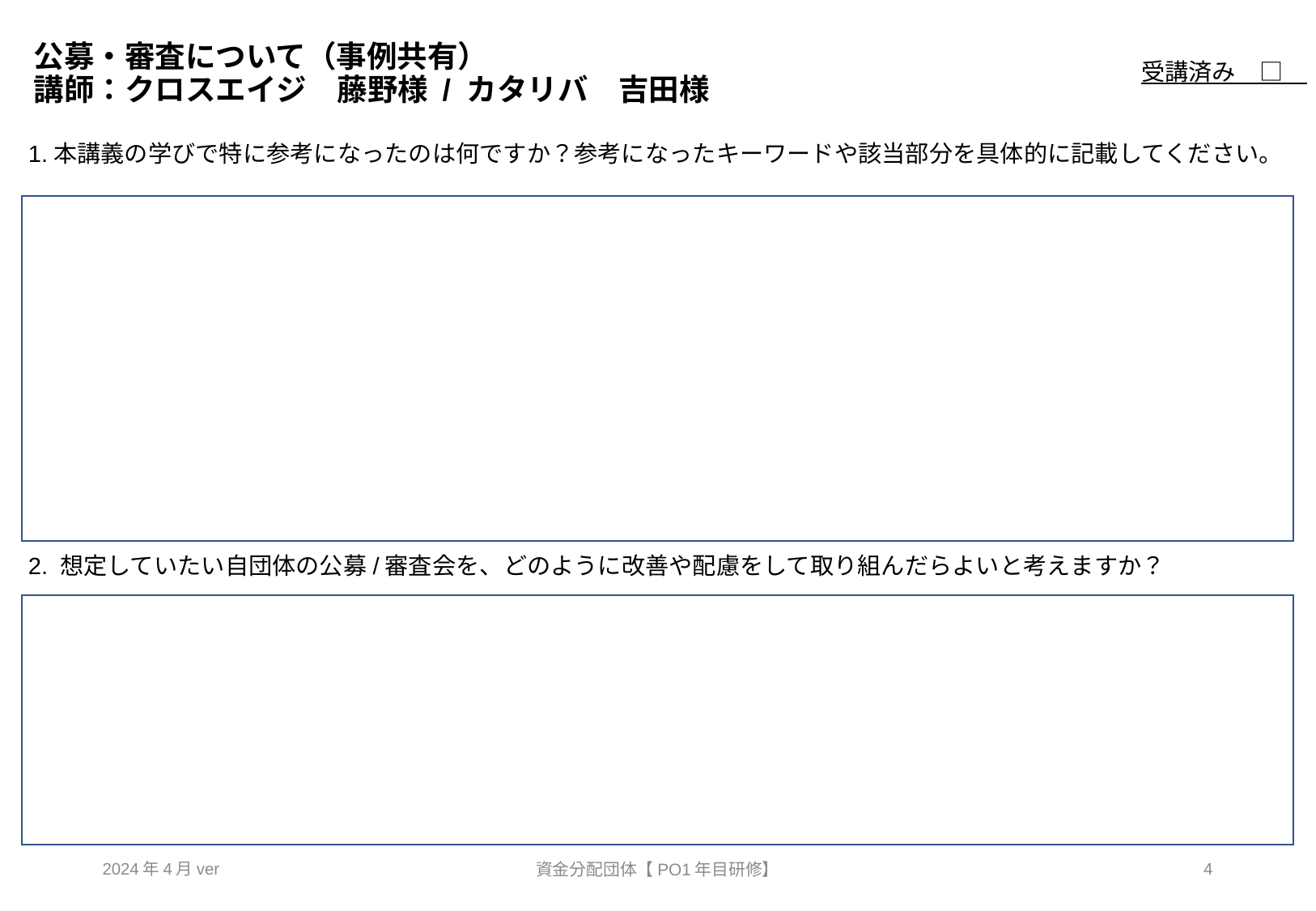

# 公募・審査について（事例共有） 講師：クロスエイジ　藤野様 / カタリバ　吉田様
受講済み　□
1.本講義の学びで特に参考になったのは何ですか？参考になったキーワードや該当部分を具体的に記載してください。

2. 想定していたい自団体の公募/審査会を、どのように改善や配慮をして取り組んだらよいと考えますか？

2024年4月ver
資金分配団体【PO1年目研修】
4